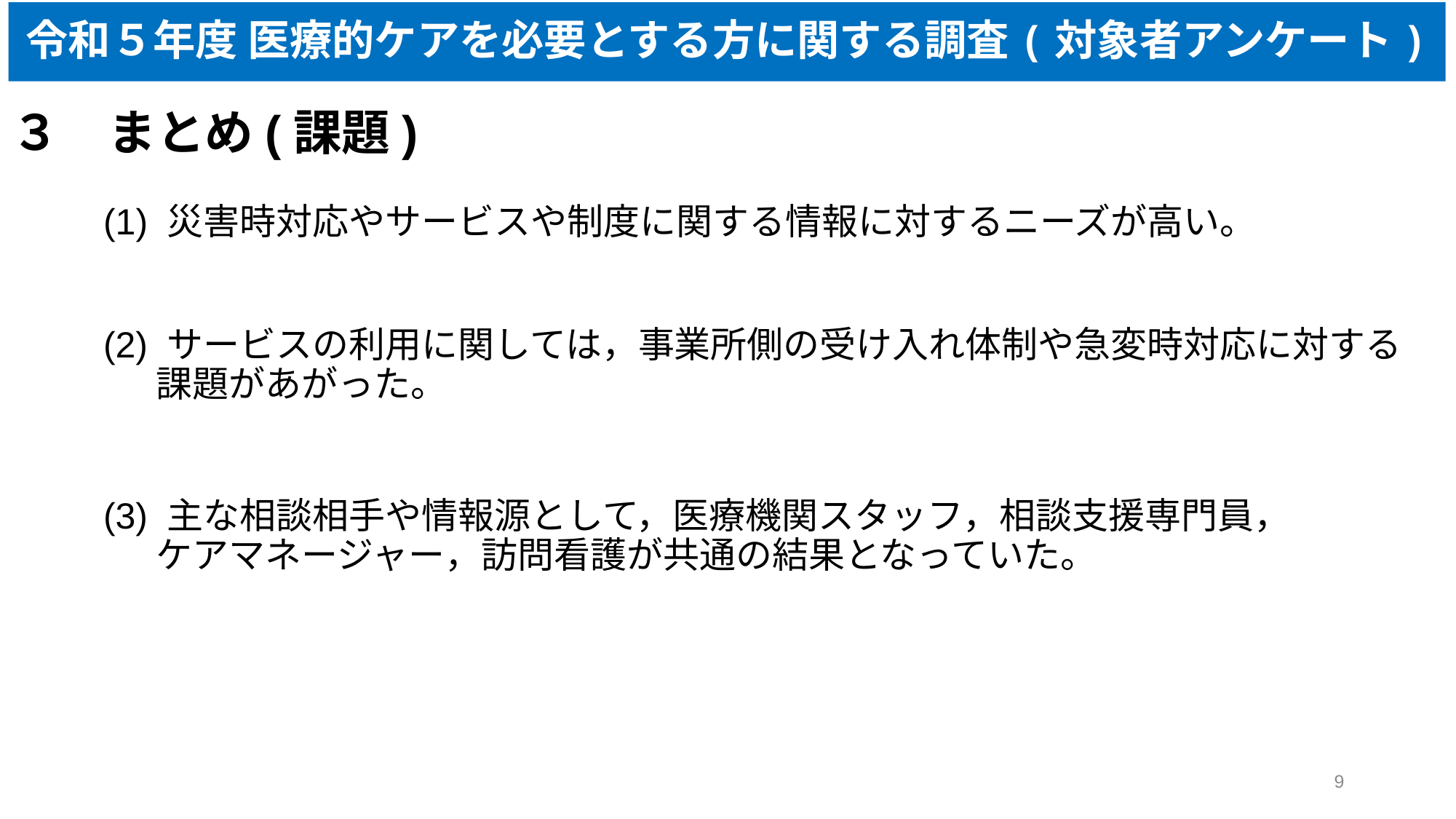

# 令和５年度 医療的ケアを必要とする方に関する調査(対象者アンケート)
３　まとめ(課題)
(1) 災害時対応やサービスや制度に関する情報に対するニーズが高い。

(2) サービスの利用に関しては，事業所側の受け入れ体制や急変時対応に対する
　  課題があがった。
(3) 主な相談相手や情報源として，医療機関スタッフ，相談支援専門員，
　  ケアマネージャー，訪問看護が共通の結果となっていた。
9